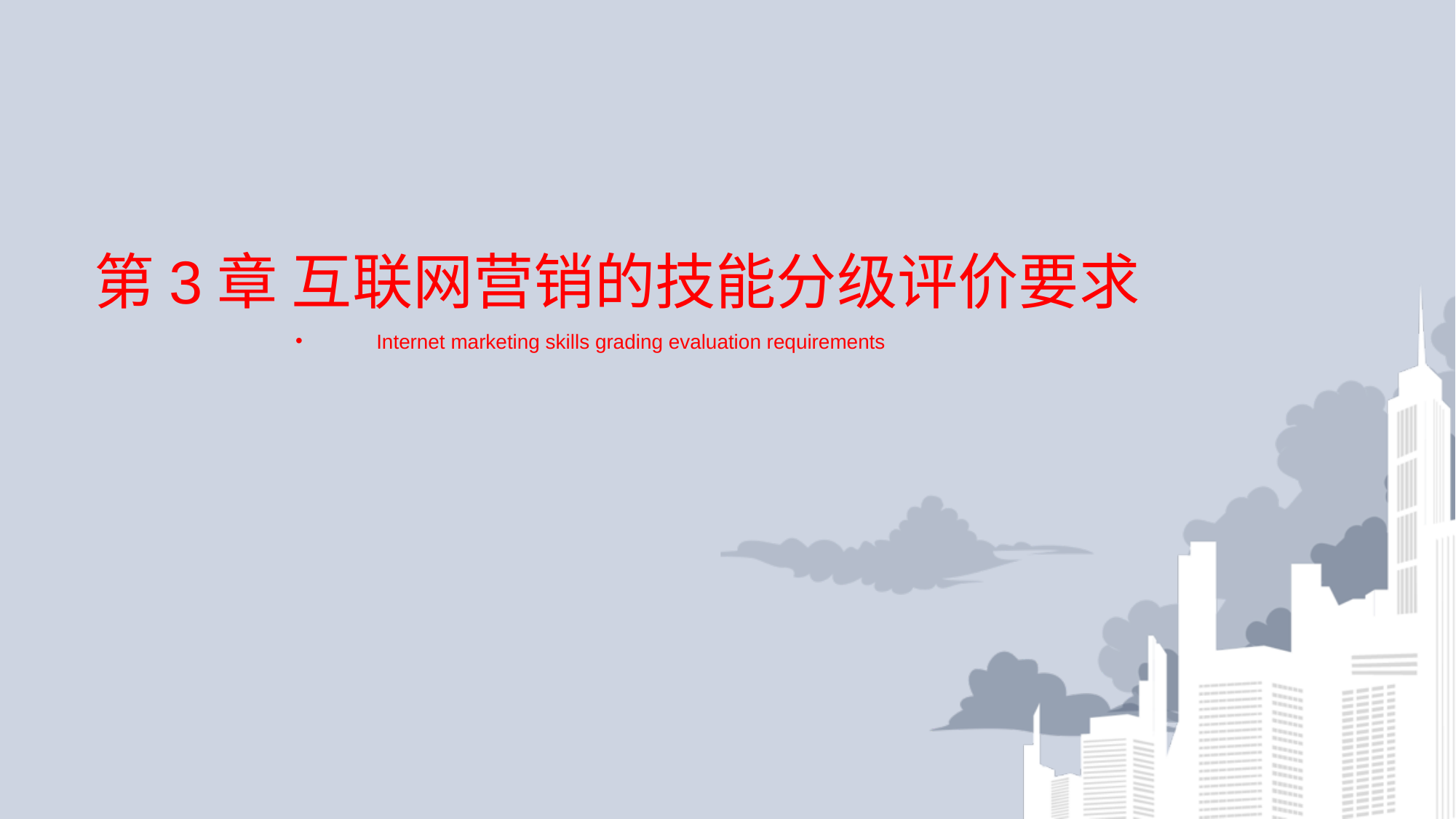

# 第3章 互联网营销的技能分级评价要求
Internet marketing skills grading evaluation requirements